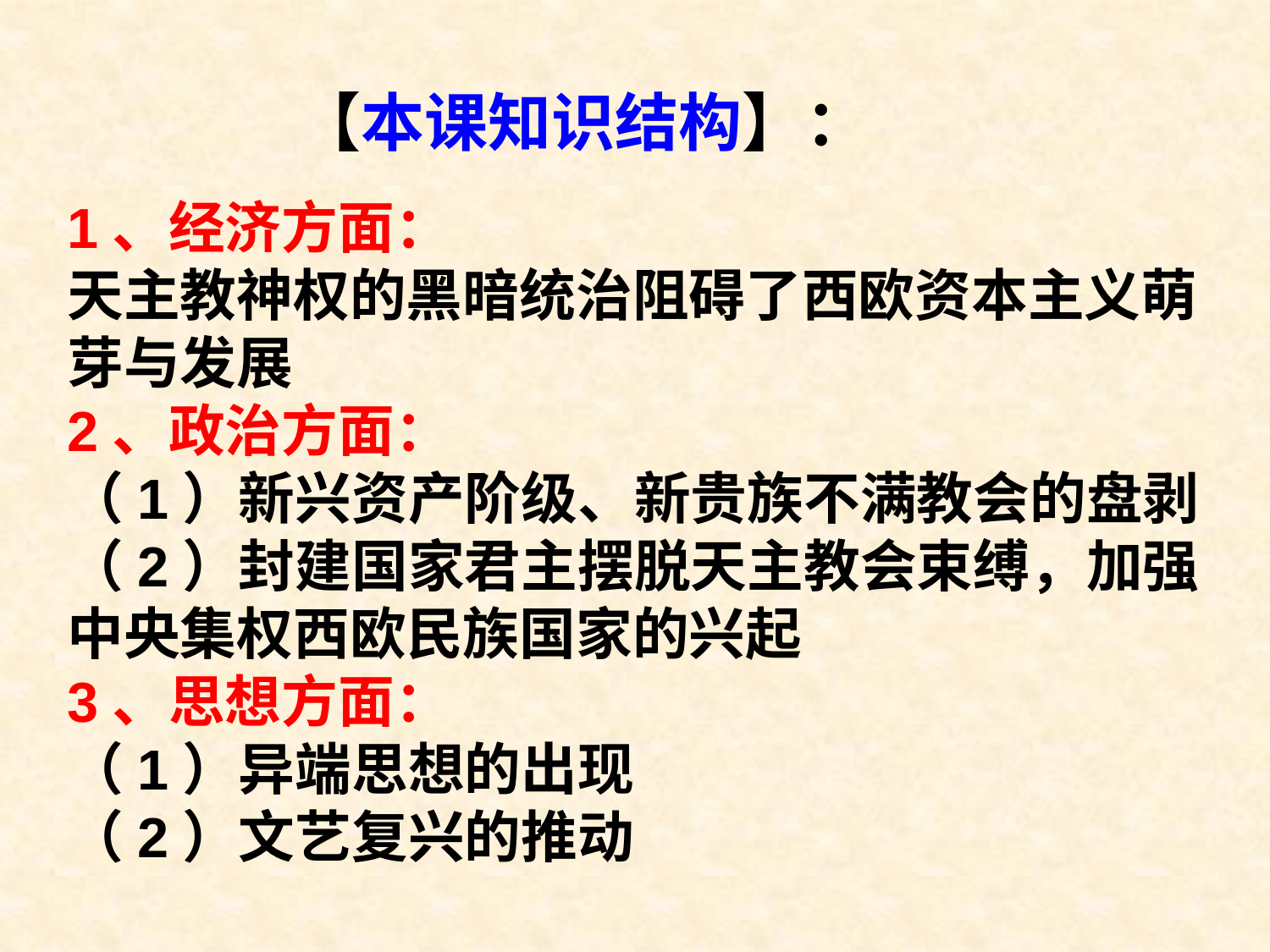

【本课知识结构】：
1、经济方面：
天主教神权的黑暗统治阻碍了西欧资本主义萌芽与发展
2、政治方面：
（1）新兴资产阶级、新贵族不满教会的盘剥
（2）封建国家君主摆脱天主教会束缚，加强中央集权西欧民族国家的兴起
3、思想方面：
（1）异端思想的出现
（2）文艺复兴的推动